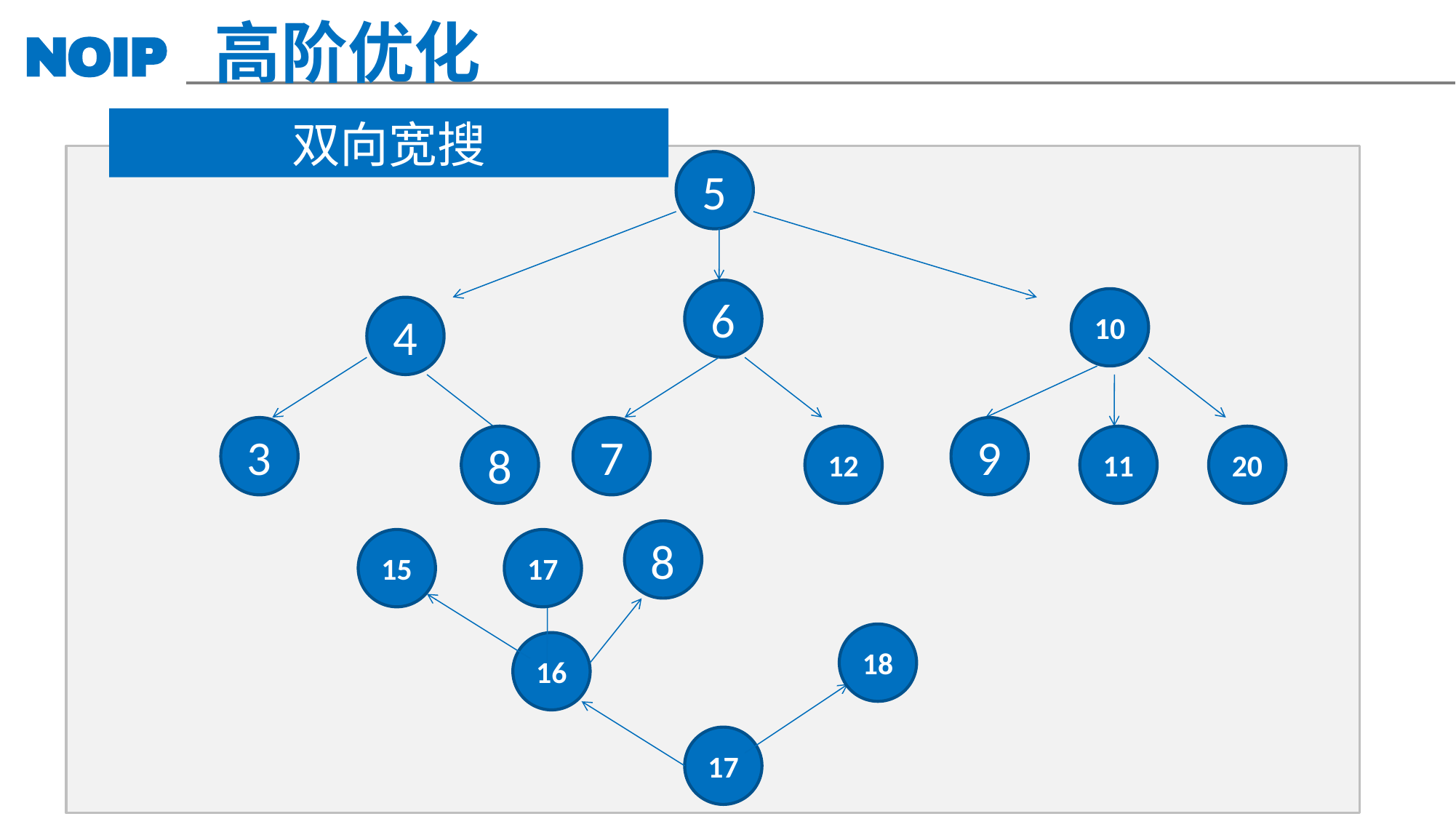

高阶优化
双向宽搜

5
6
10
4
3
7
9
8
12
11
20
8
15
17
18
16
17